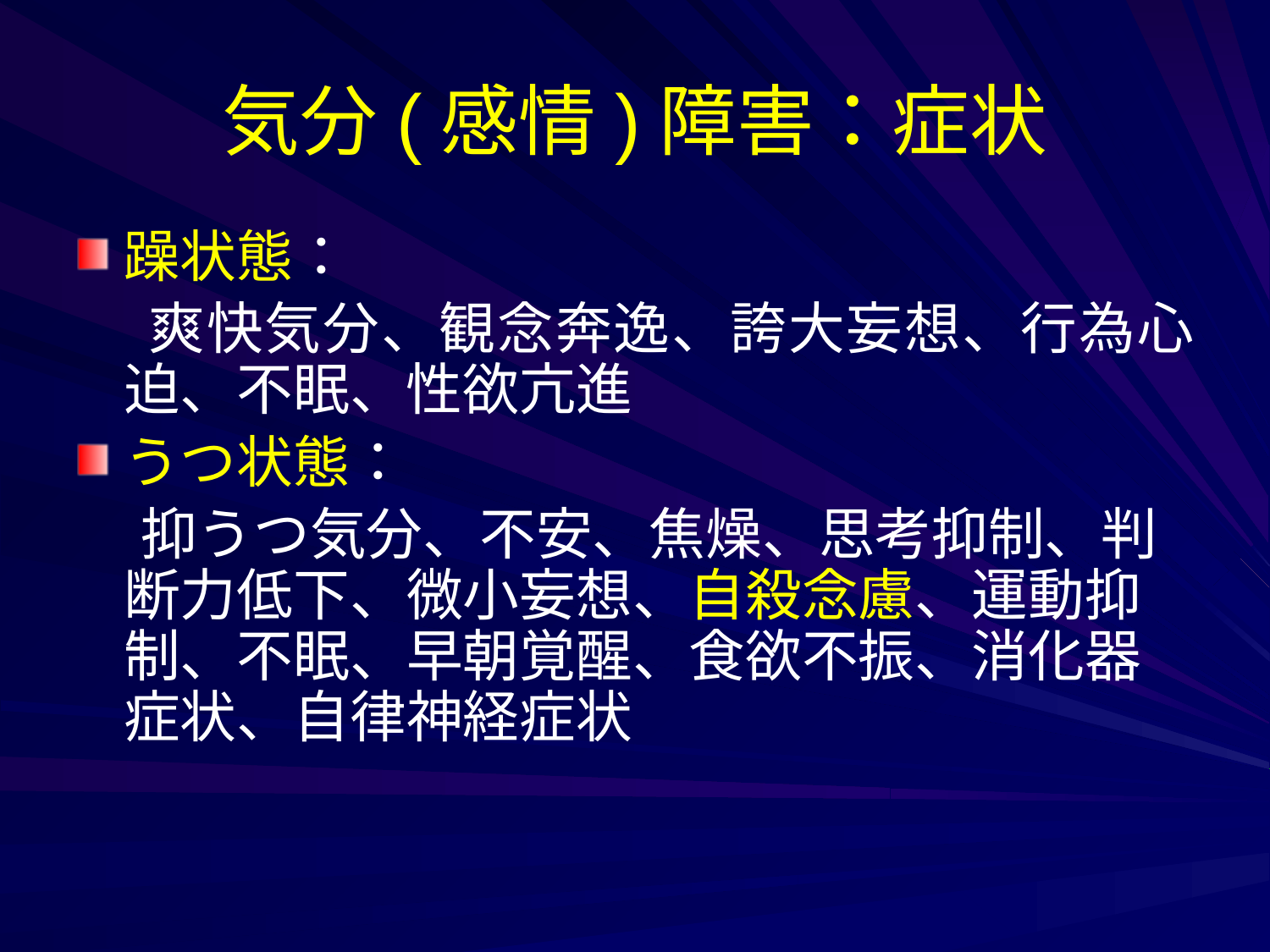

# 気分(感情)障害：症状
躁状態：
    爽快気分、観念奔逸、誇大妄想、行為心迫、不眠、性欲亢進
うつ状態：
    抑うつ気分、不安、焦燥、思考抑制、判断力低下、微小妄想、自殺念慮、運動抑制、不眠、早朝覚醒、食欲不振、消化器症状、自律神経症状